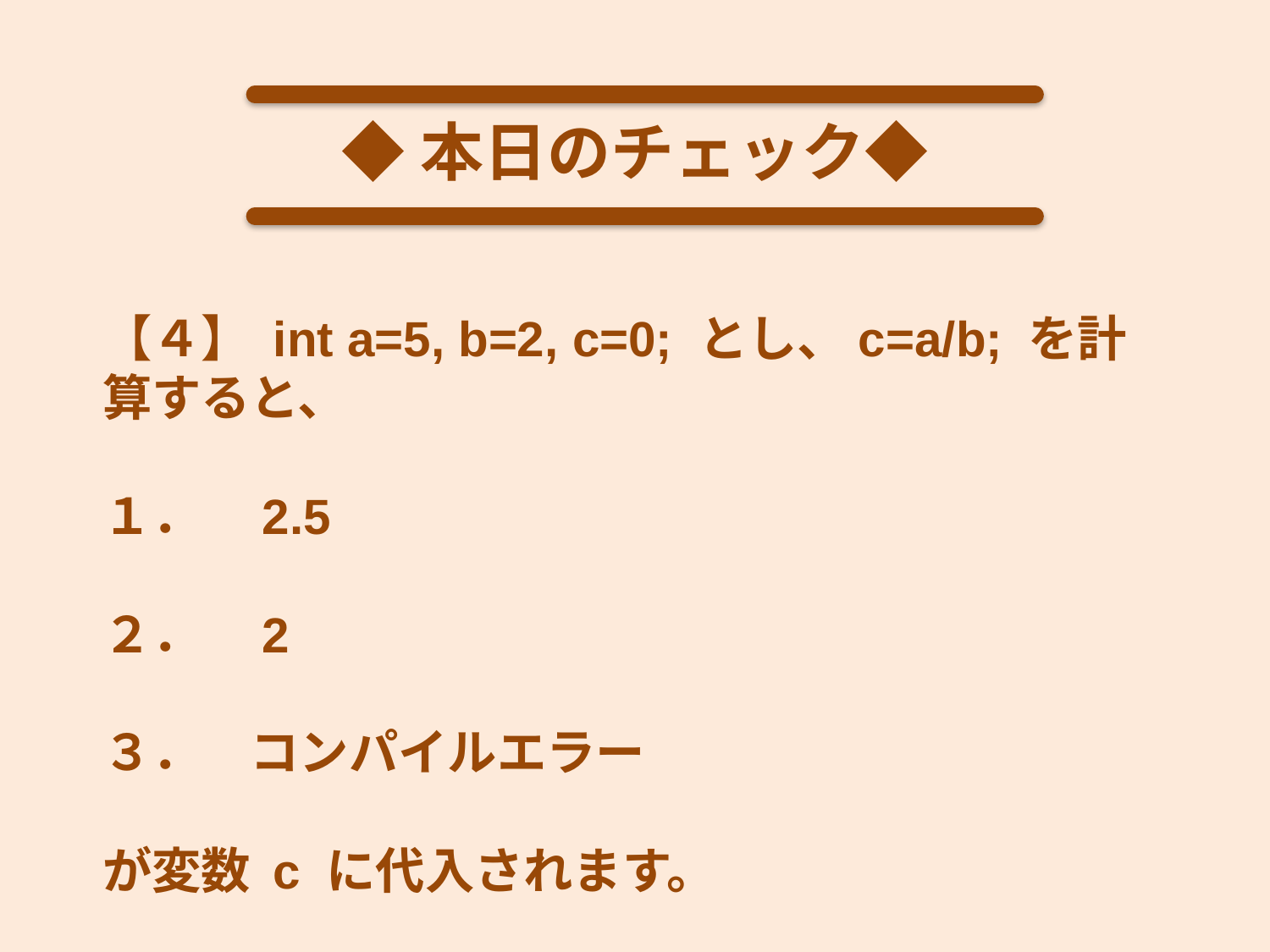

◆本日のチェック◆

【４】 int a=5, b=2, c=0; とし、c=a/b; を計算すると、

１．　2.5

２．　2

３．　コンパイルエラー

が変数 c に代入されます。